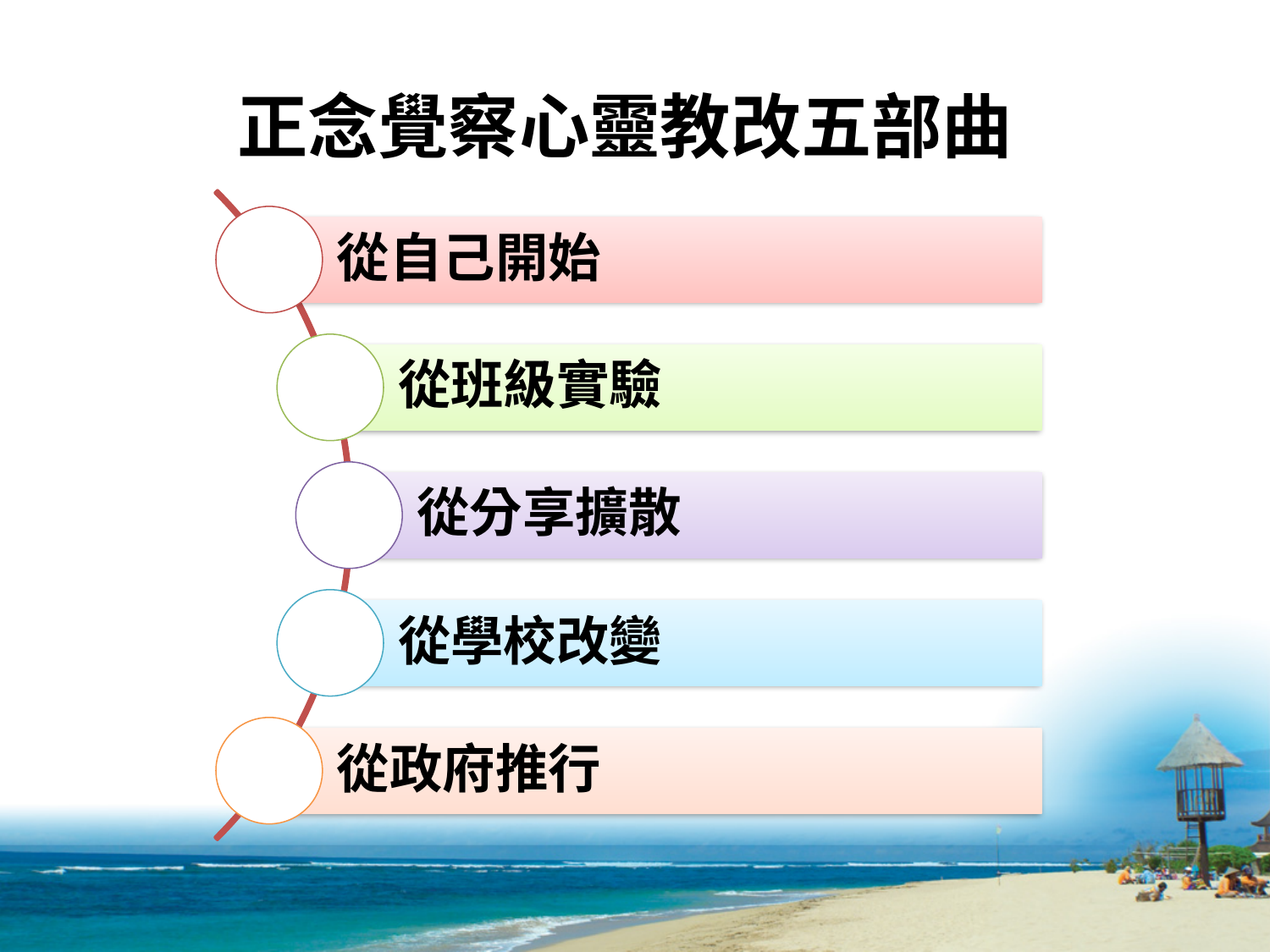

正念覺察心靈教改五部曲
從自己開始
從班級實驗
從分享擴散
從學校改變
從政府推行